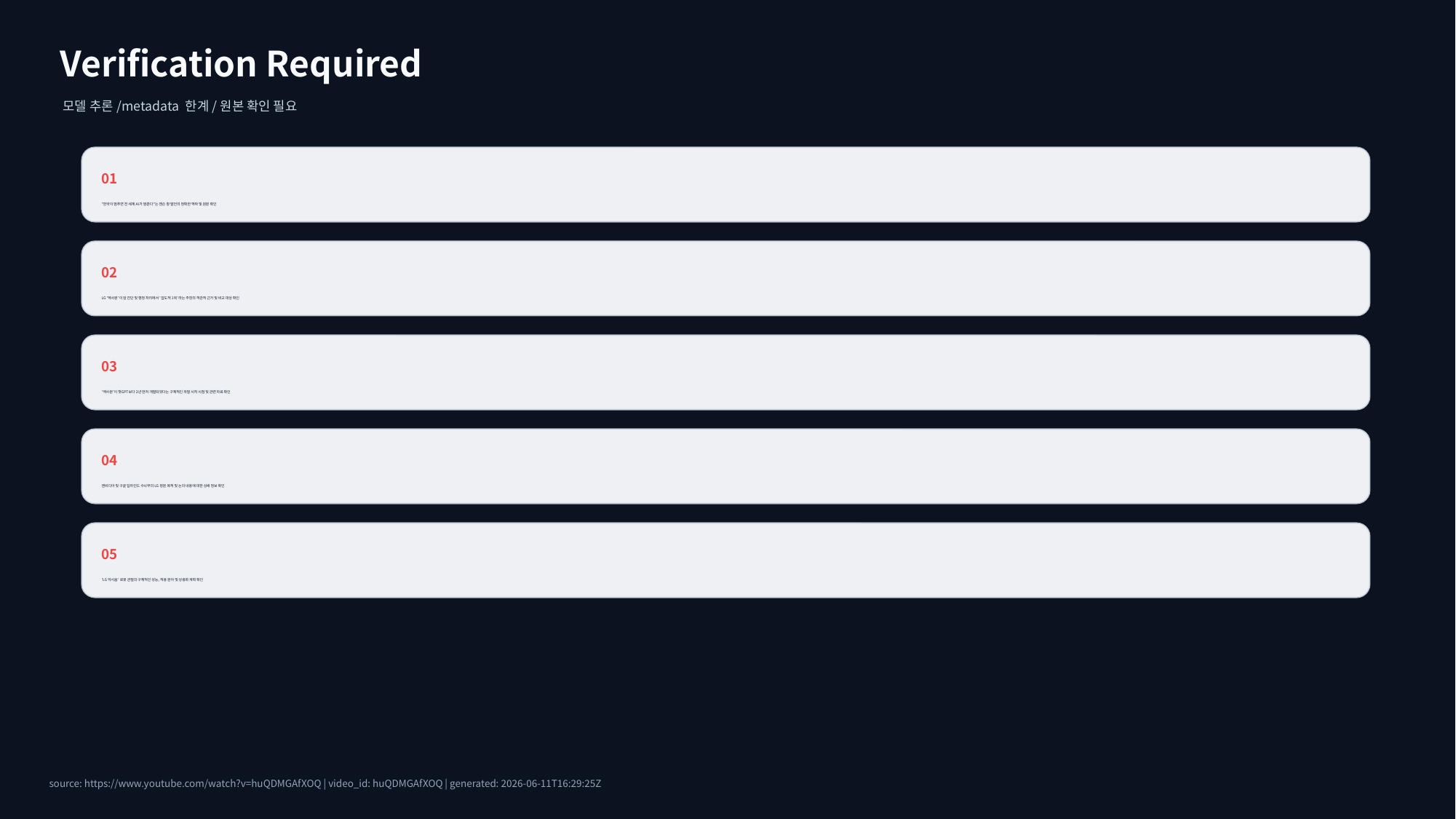

Verification Required
모델 추론/metadata 한계/원본 확인 필요

01
"한국이 멈추면 전 세계 AI가 멈춘다"는 젠슨 황 발언의 정확한 맥락 및 원문 확인

02
LG '엑사원'이 암 진단 및 행정 처리에서 '압도적 1위'라는 주장의 객관적 근거 및 비교 대상 확인

03
'엑사원'이 챗GPT보다 2년 먼저 개발되었다는 구체적인 개발 시작 시점 및 관련 자료 확인

04
엔비디아 및 구글 딥마인드 수뇌부의 LG 방문 목적 및 논의 내용에 대한 상세 정보 확인

05
'LG 악시움' 로봇 관절의 구체적인 성능, 적용 분야 및 상용화 계획 확인
source: https://www.youtube.com/watch?v=huQDMGAfXOQ | video_id: huQDMGAfXOQ | generated: 2026-06-11T16:29:25Z